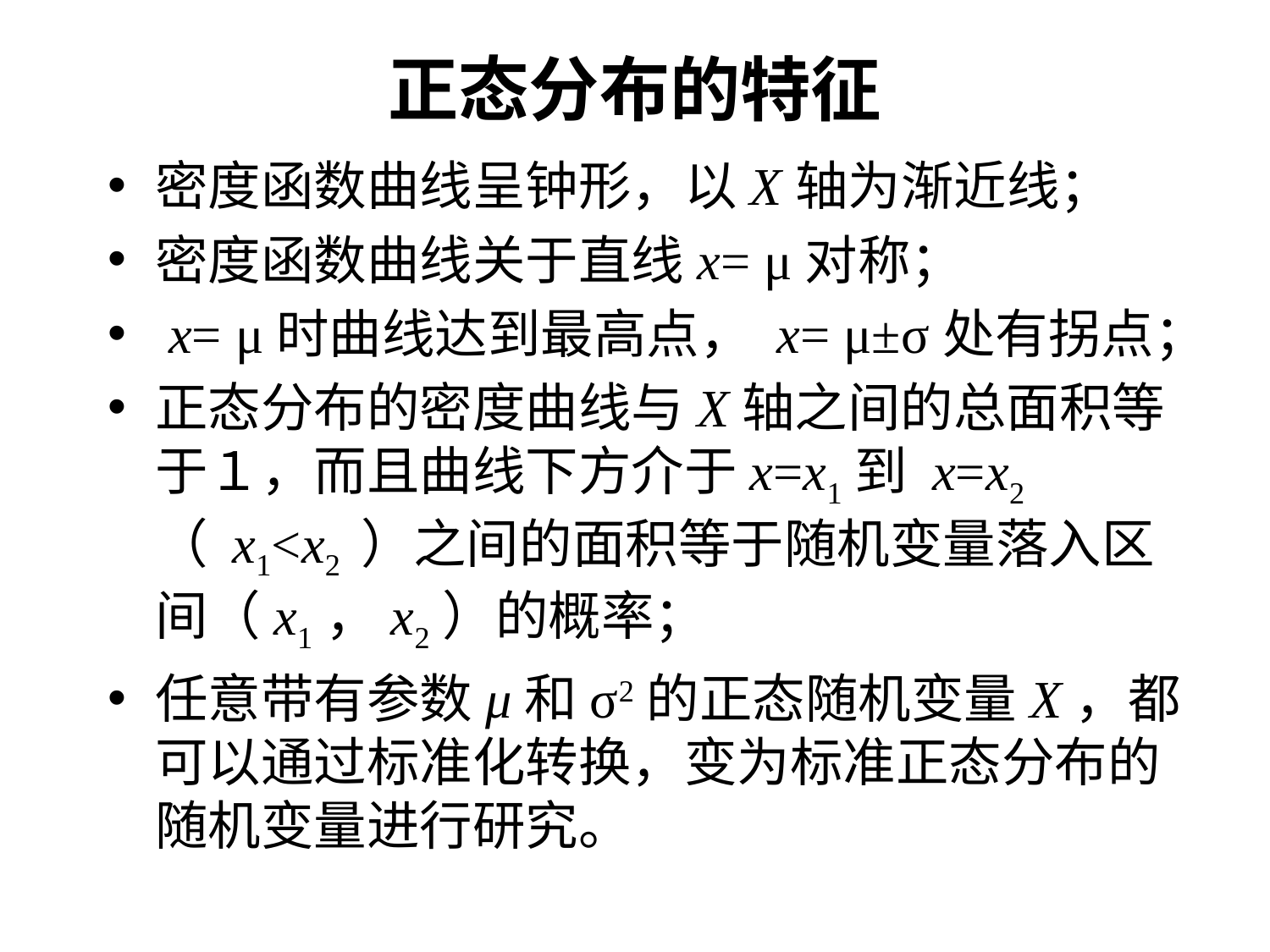

# 正态分布的特征
密度函数曲线呈钟形，以X轴为渐近线；
密度函数曲线关于直线x= μ对称；
 x= μ时曲线达到最高点， x= μ±σ处有拐点；
正态分布的密度曲线与X轴之间的总面积等于１，而且曲线下方介于x=x1到 x=x2 （ x1<x2 ）之间的面积等于随机变量落入区间（x1，x2）的概率；
任意带有参数μ和σ2的正态随机变量X，都可以通过标准化转换，变为标准正态分布的随机变量进行研究。